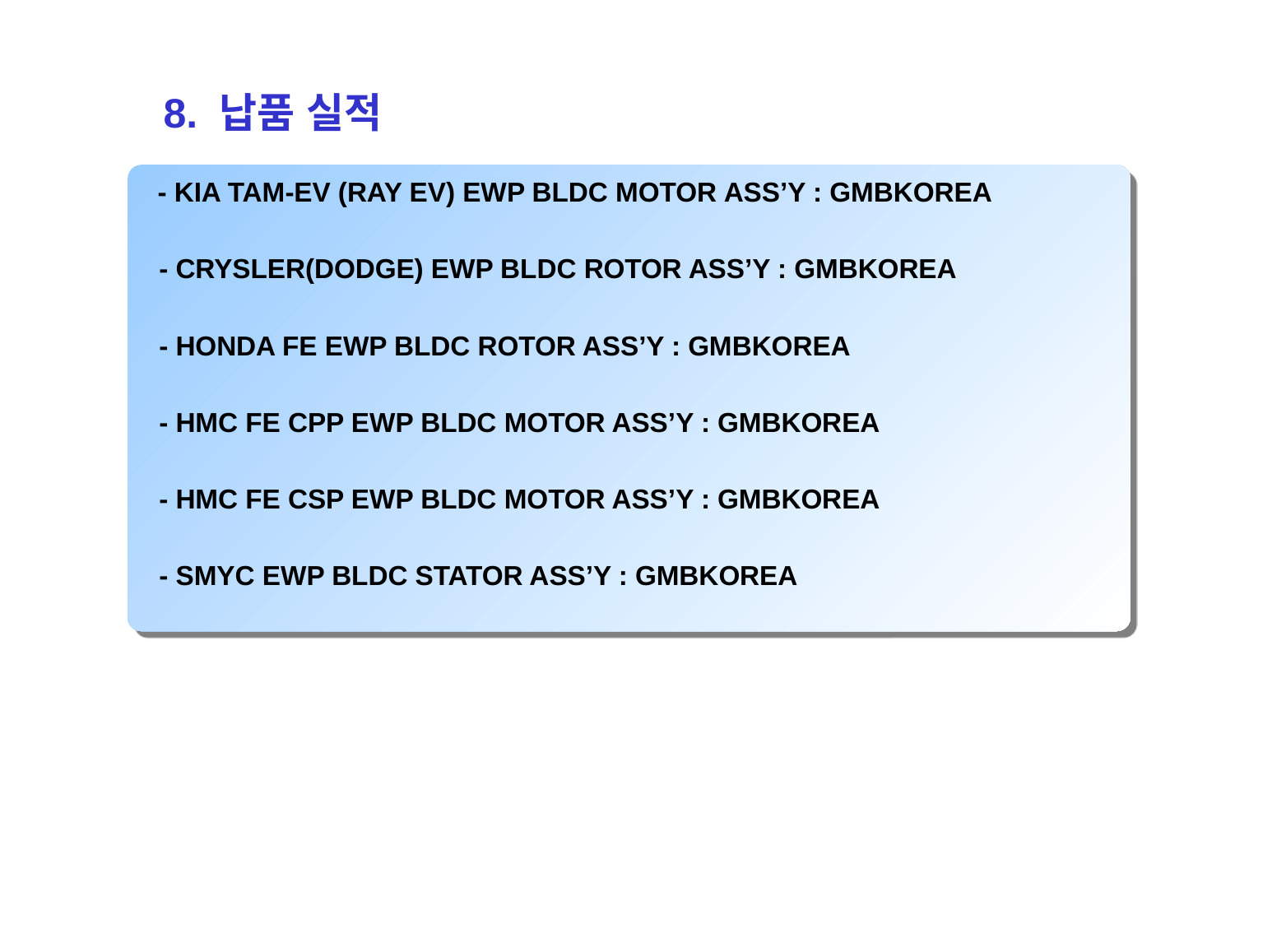

8. 납품 실적
  - KIA TAM-EV (RAY EV) EWP BLDC MOTOR ASS’Y : GMBKOREA

  - CRYSLER(DODGE) EWP BLDC ROTOR ASS’Y : GMBKOREA

  - HONDA FE EWP BLDC ROTOR ASS’Y : GMBKOREA

  - HMC FE CPP EWP BLDC MOTOR ASS’Y : GMBKOREA

  - HMC FE CSP EWP BLDC MOTOR ASS’Y : GMBKOREA

  - SMYC EWP BLDC STATOR ASS’Y : GMBKOREA